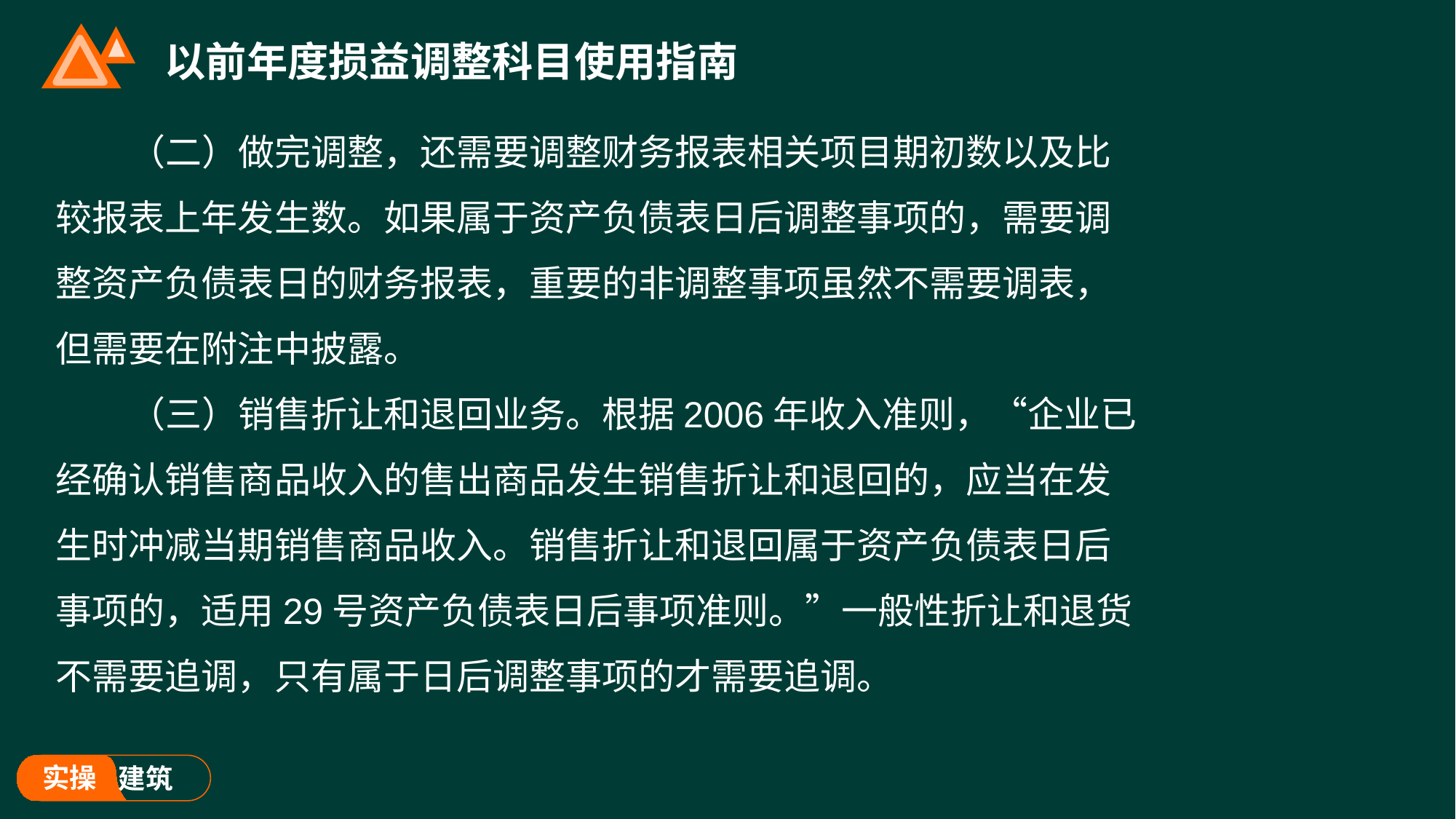

# 以前年度损益调整科目使用指南

（二）做完调整，还需要调整财务报表相关项目期初数以及比较报表上年发生数。如果属于资产负债表日后调整事项的，需要调整资产负债表日的财务报表，重要的非调整事项虽然不需要调表，但需要在附注中披露。
（三）销售折让和退回业务。根据2006年收入准则，“企业已经确认销售商品收入的售出商品发生销售折让和退回的，应当在发生时冲减当期销售商品收入。销售折让和退回属于资产负债表日后事项的，适用29号资产负债表日后事项准则。”一般性折让和退货不需要追调，只有属于日后调整事项的才需要追调。